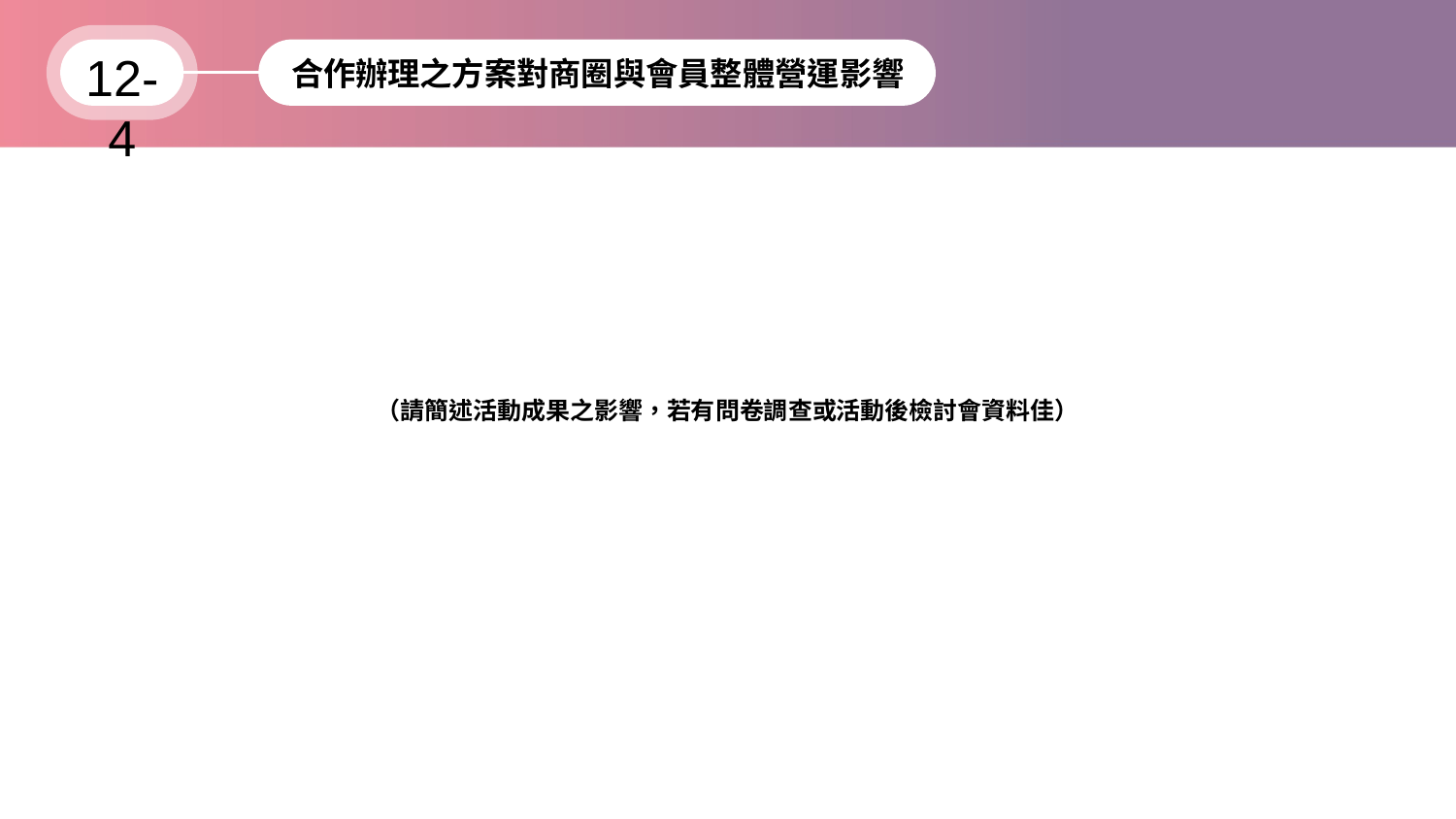

12-4

合作辦理之方案對商圈與會員整體營運影響

（請簡述活動成果之影響，若有問卷調查或活動後檢討會資料佳）